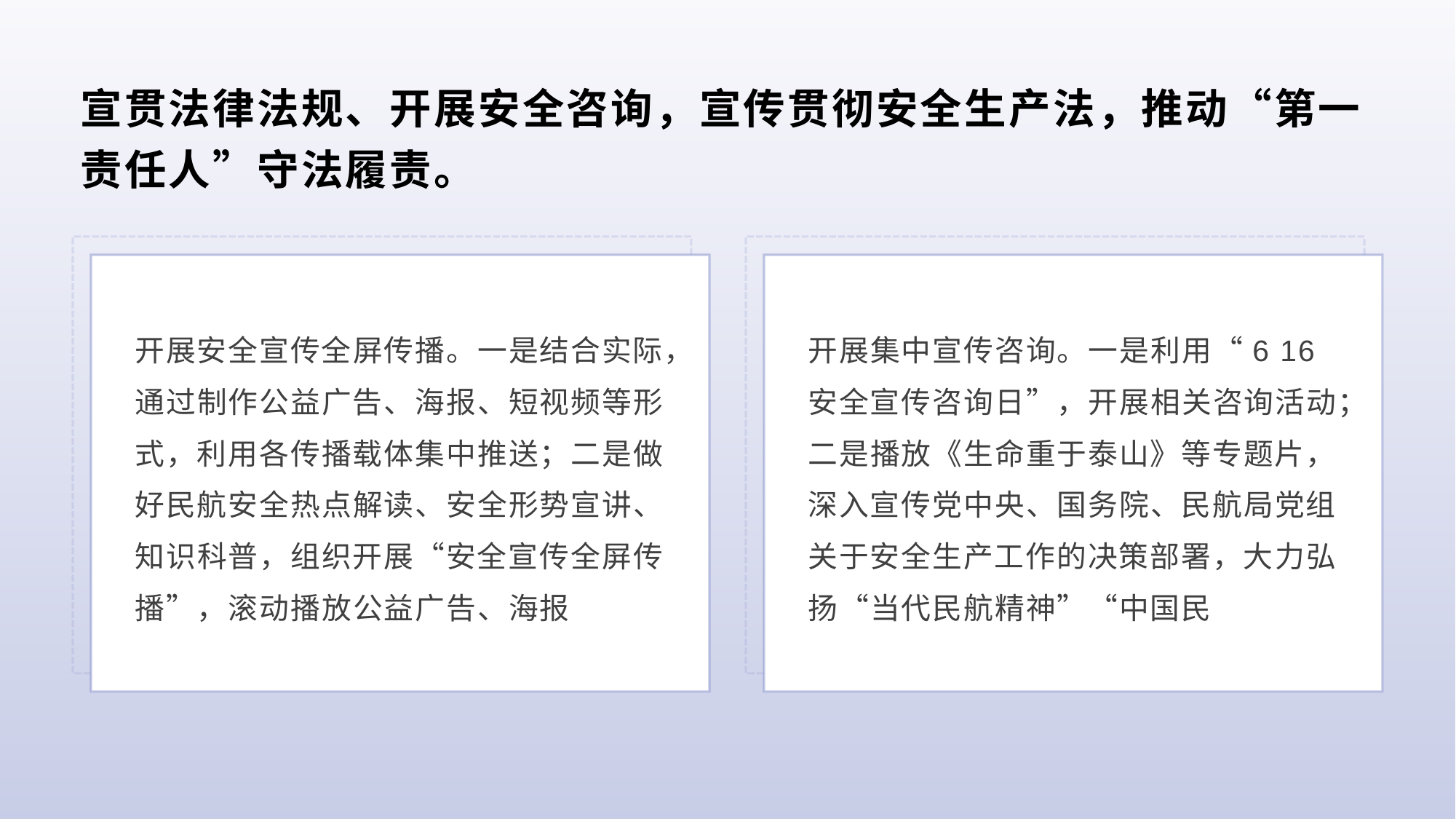

宣贯法律法规、开展安全咨询，宣传贯彻安全生产法，推动“第一责任人”守法履责。

开展安全宣传全屏传播。一是结合实际，通过制作公益广告、海报、短视频等形式，利用各传播载体集中推送；二是做好民航安全热点解读、安全形势宣讲、知识科普，组织开展“安全宣传全屏传播”，滚动播放公益广告、海报
开展集中宣传咨询。一是利用“6 16安全宣传咨询日”，开展相关咨询活动；二是播放《生命重于泰山》等专题片，深入宣传党中央、国务院、民航局党组关于安全生产工作的决策部署，大力弘扬“当代民航精神”“中国民